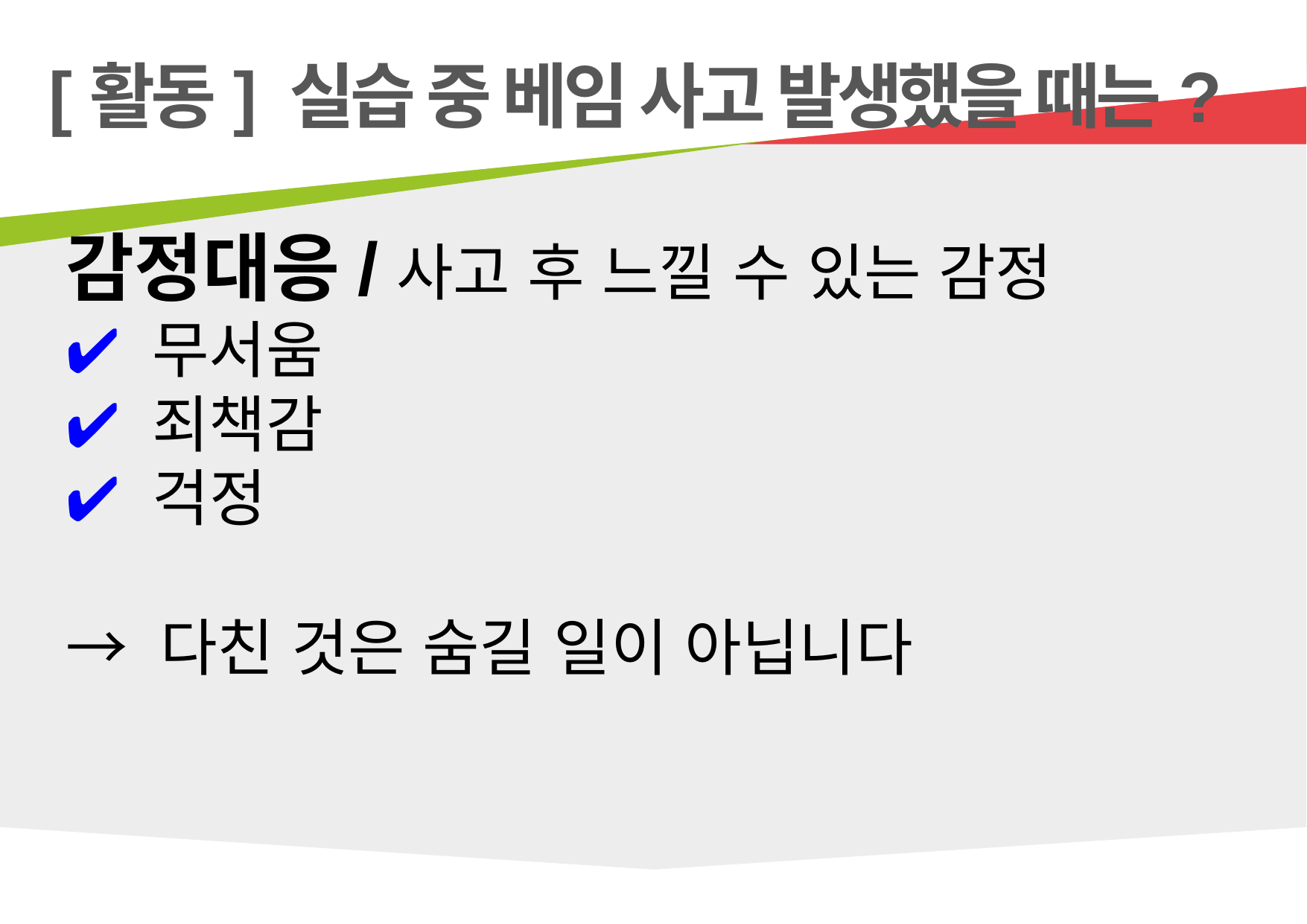

[활동] 실습 중 베임 사고 발생했을 때는?
감정대응/사고 후 느낄 수 있는 감정
✔ 무서움
✔ 죄책감
✔ 걱정

→ 다친 것은 숨길 일이 아닙니다